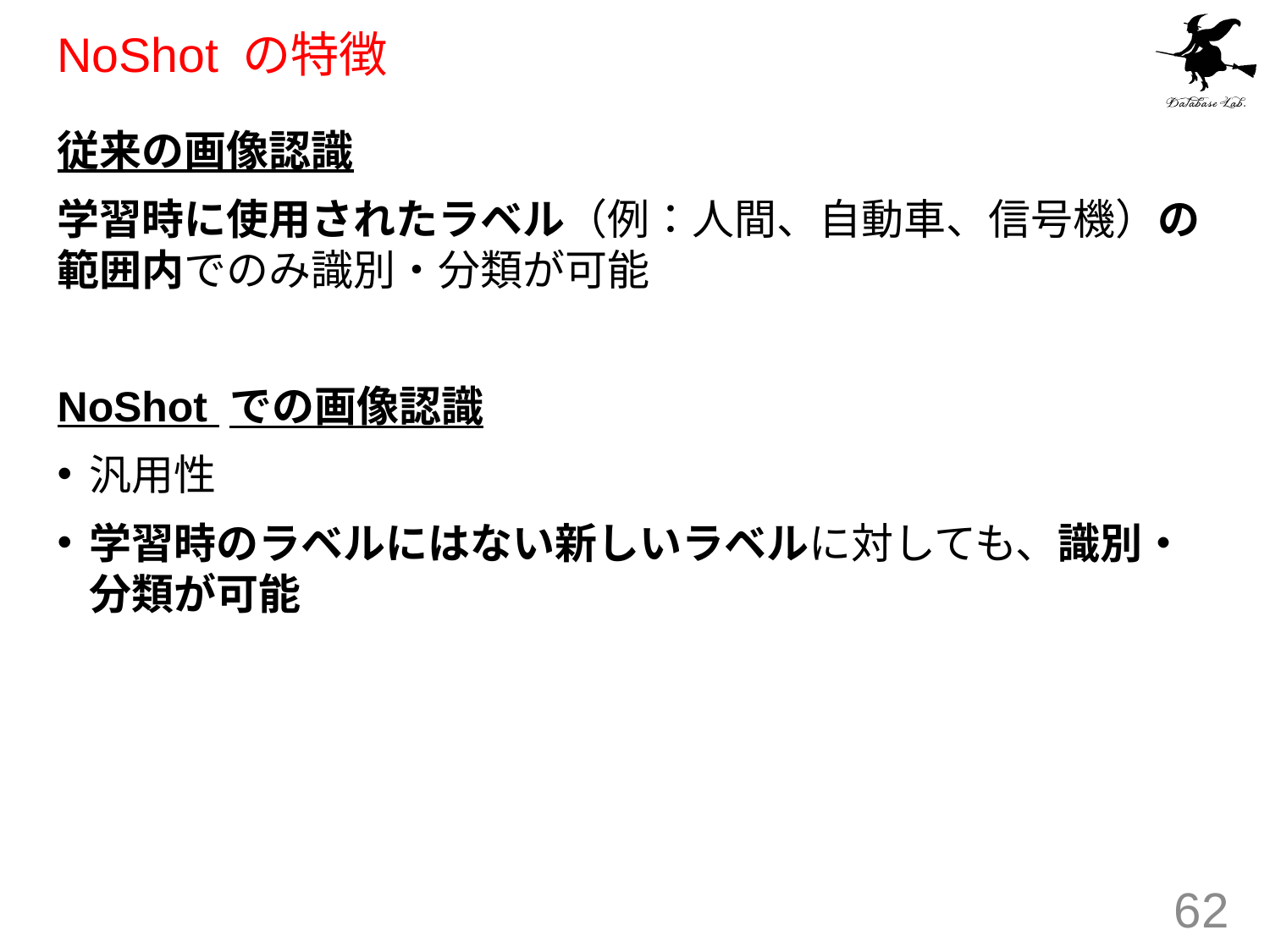

# NoShot の特徴
従来の画像認識
学習時に使用されたラベル（例：人間、自動車、信号機）の範囲内でのみ識別・分類が可能

NoShot での画像認識
汎用性
学習時のラベルにはない新しいラベルに対しても、識別・分類が可能

62